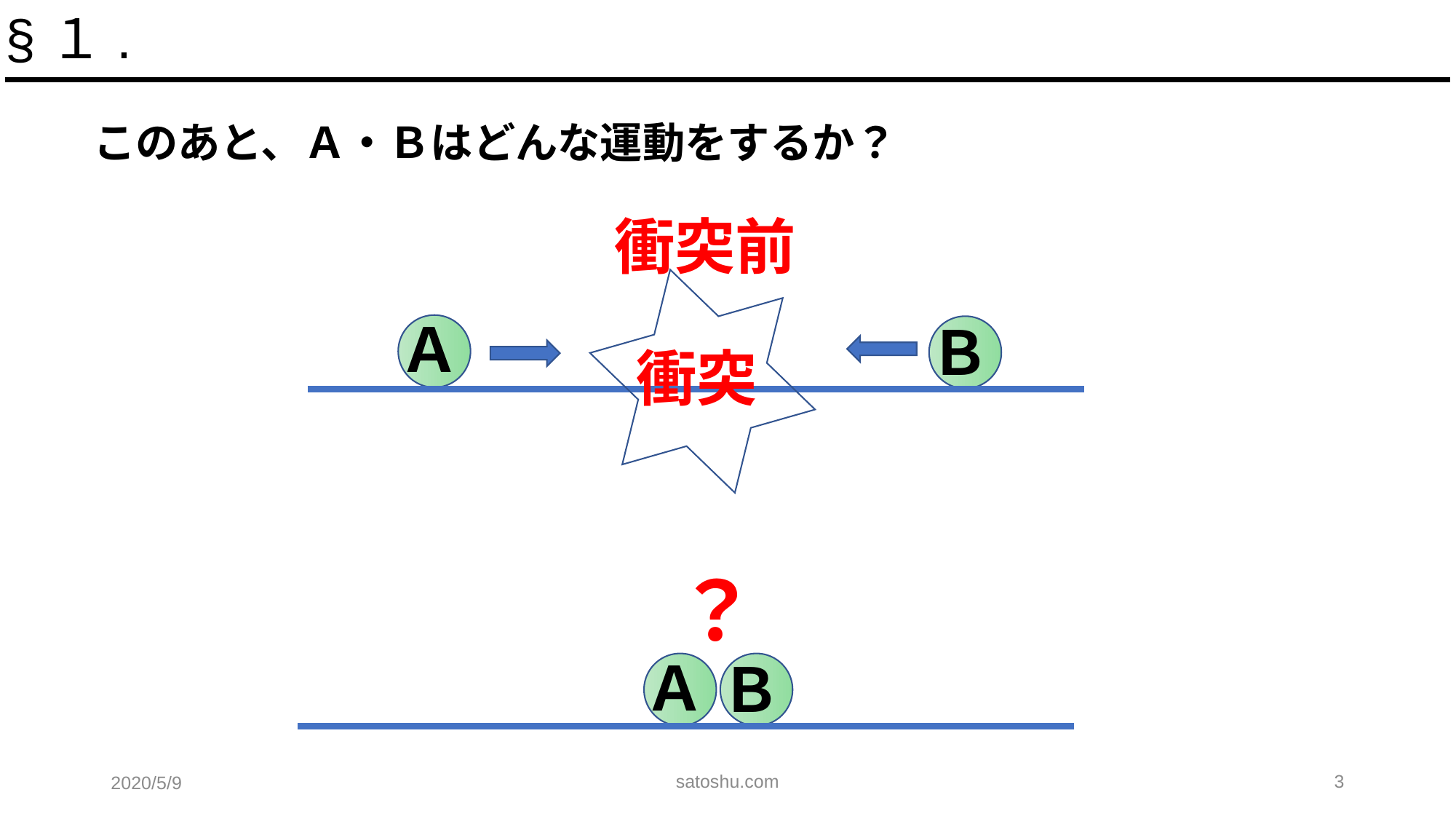

§１.
このあと、Ａ・Ｂはどんな運動をするか？
衝突前
Ａ

Ｂ

衝突
？
Ａ

Ｂ

satoshu.com
3
2020/5/9